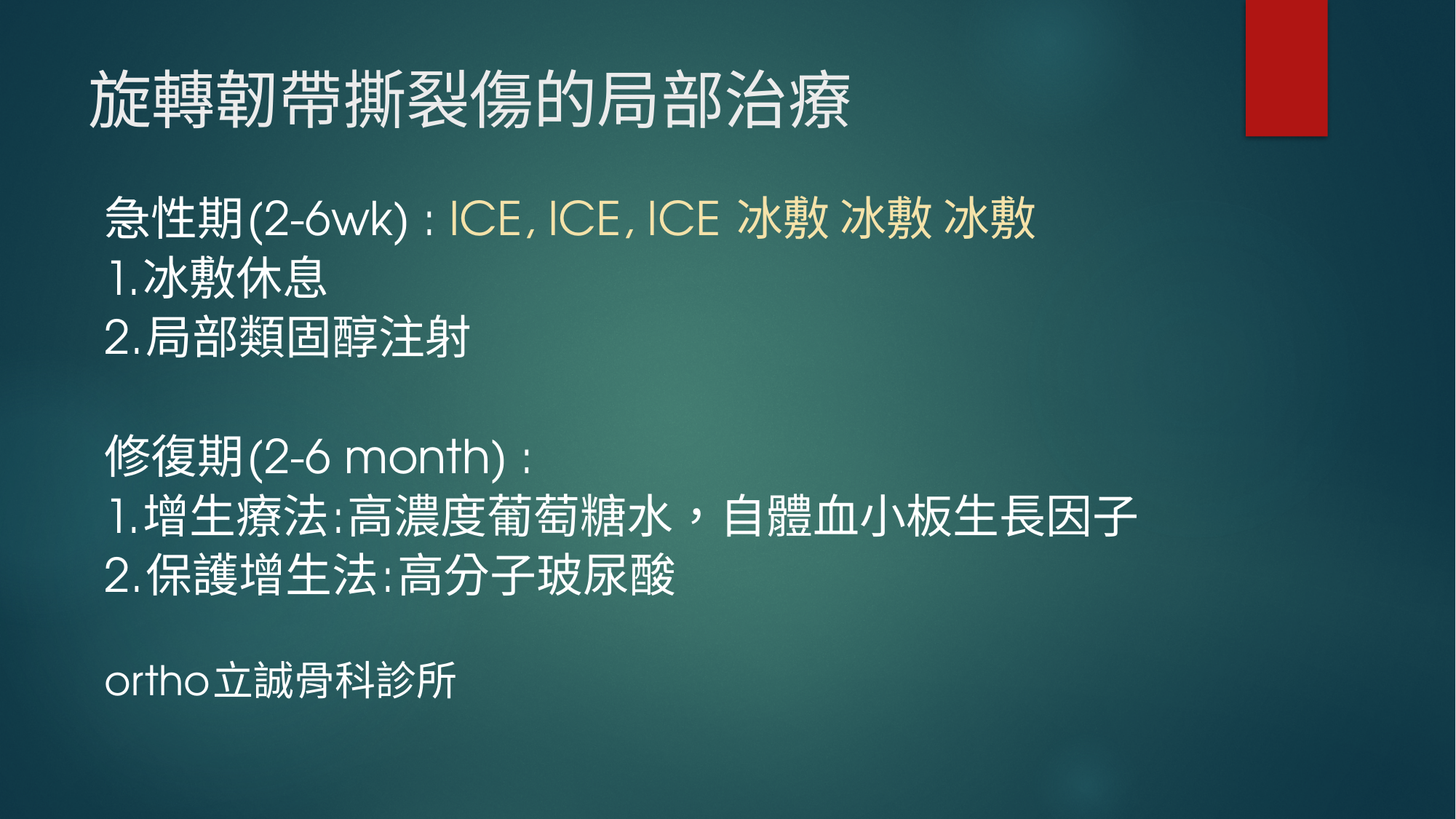

# 旋轉韌帶撕裂傷的局部治療
急性期(2-6wk) : ICE, ICE, ICE 冰敷 冰敷 冰敷
1.冰敷休息
2.局部類固醇注射

修復期(2-6 month) :
1.增生療法:高濃度葡萄糖水，自體血小板生長因子
2.保護增生法:高分子玻尿酸

ortho立誠骨科診所